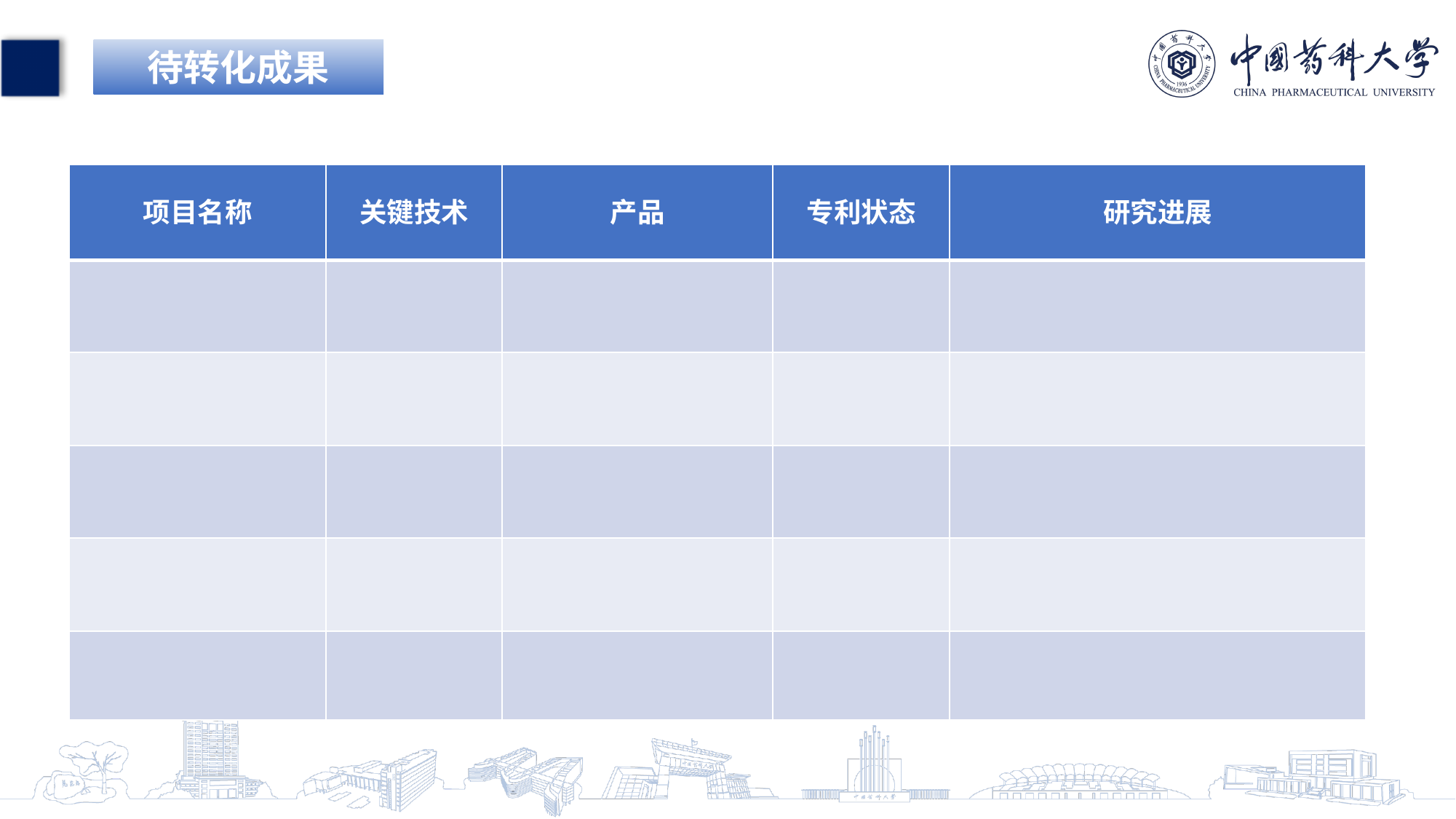

待转化成果
| 项目名称 | 关键技术 | 产品 | 专利状态 | 研究进展 |
| --- | --- | --- | --- | --- |
|  |  |  |  |  |
|  |  |  |  |  |
|  |  |  |  |  |
|  |  |  |  |  |
|  |  |  |  |  |
4